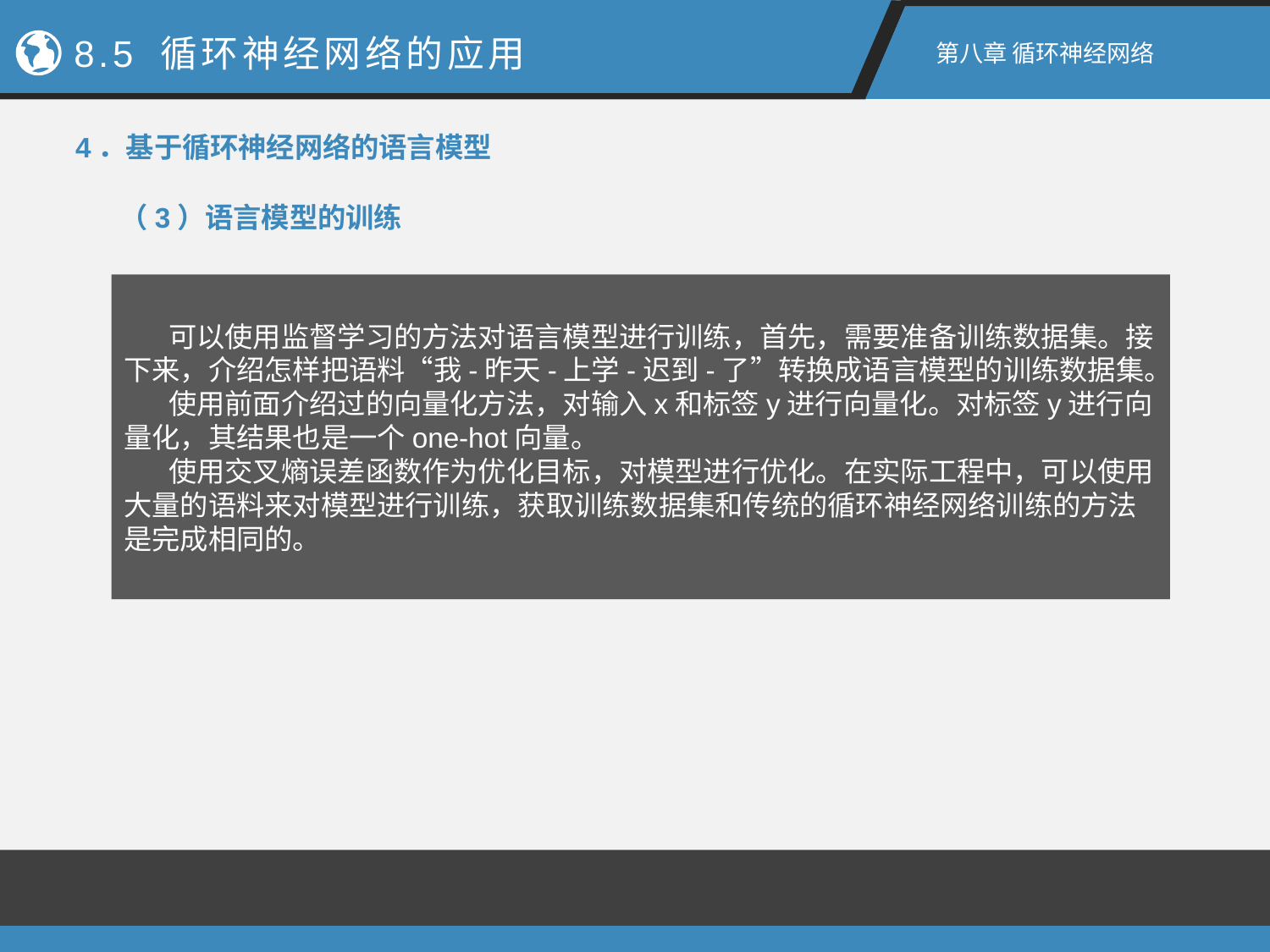

8.5 循环神经网络的应用

第八章 循环神经网络
4．基于循环神经网络的语言模型
（3）语言模型的训练
      可以使用监督学习的方法对语言模型进行训练，首先，需要准备训练数据集。接下来，介绍怎样把语料“我-昨天-上学-迟到-了”转换成语言模型的训练数据集。
      使用前面介绍过的向量化方法，对输入x和标签y进行向量化。对标签y进行向量化，其结果也是一个one-hot向量。
      使用交叉熵误差函数作为优化目标，对模型进行优化。在实际工程中，可以使用大量的语料来对模型进行训练，获取训练数据集和传统的循环神经网络训练的方法是完成相同的。